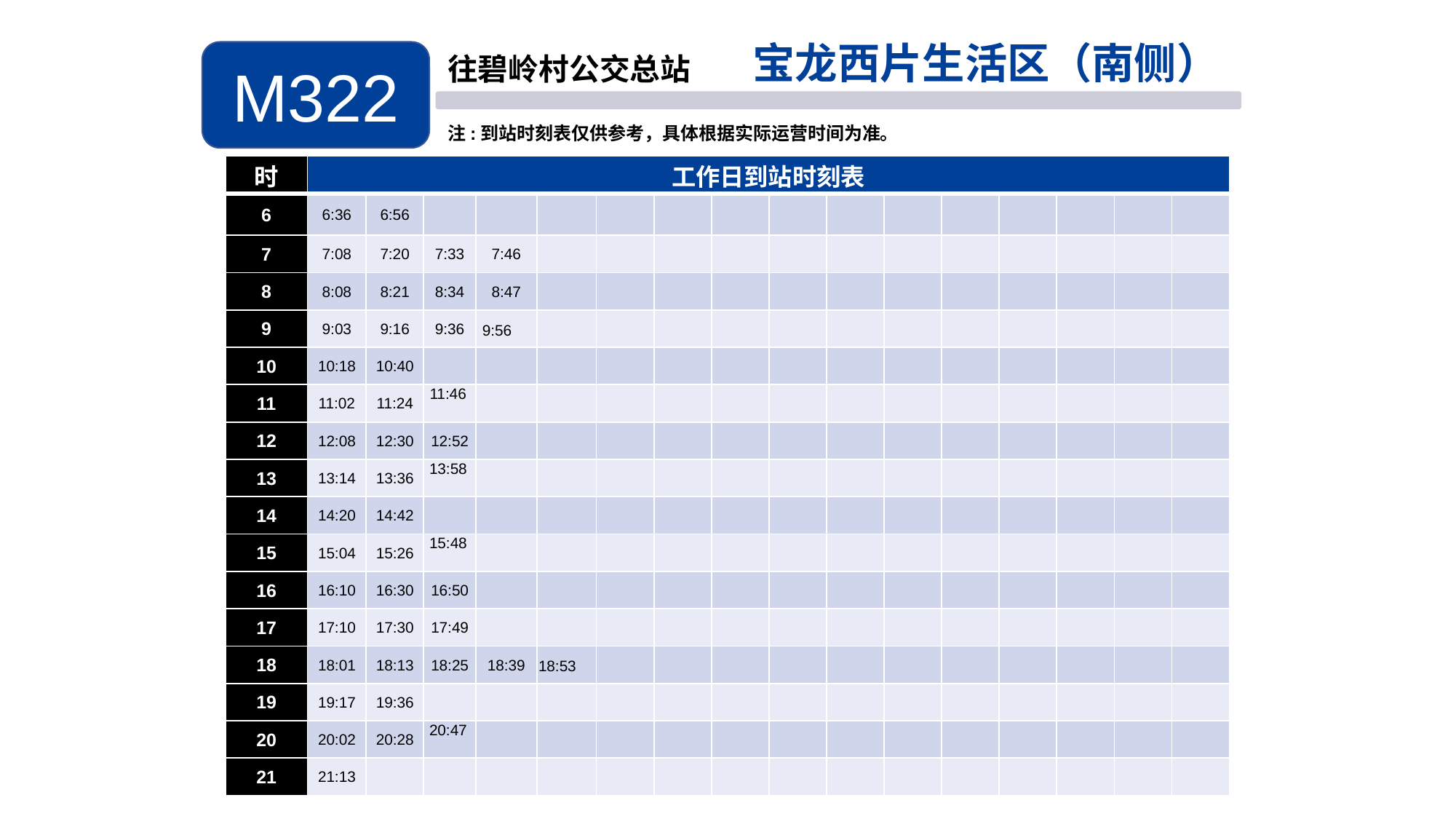

宝龙西片生活区（南侧）
M322
往碧岭村公交总站

注:到站时刻表仅供参考，具体根据实际运营时间为准。
| 时 | 工作日到站时刻表 |  |  |  |  |  |  |  |  |  |  |  |  |  |  |  |
| --- | --- | --- | --- | --- | --- | --- | --- | --- | --- | --- | --- | --- | --- | --- | --- | --- |
| 6 | 6:36 | 6:56 |  |  |  |  |  |  |  |  |  |  |  |  |  |  |
| 7 | 7:08 | 7:20 | 7:33 | 7:46 |  |  |  |  |  |  |  |  |  |  |  |  |
| 8 | 8:08 | 8:21 | 8:34 | 8:47 |  |  |  |  |  |  |  |  |  |  |  |  |
| 9 | 9:03 | 9:16 | 9:36 | 9:56 |  |  |  |  |  |  |  |  |  |  |  |  |
| 10 | 10:18 | 10:40 |  |  |  |  |  |  |  |  |  |  |  |  |  |  |
| 11 | 11:02 | 11:24 | 11:46 |  |  |  |  |  |  |  |  |  |  |  |  |  |
| 12 | 12:08 | 12:30 | 12:52 |  |  |  |  |  |  |  |  |  |  |  |  |  |
| 13 | 13:14 | 13:36 | 13:58 |  |  |  |  |  |  |  |  |  |  |  |  |  |
| 14 | 14:20 | 14:42 |  |  |  |  |  |  |  |  |  |  |  |  |  |  |
| 15 | 15:04 | 15:26 | 15:48 |  |  |  |  |  |  |  |  |  |  |  |  |  |
| 16 | 16:10 | 16:30 | 16:50 |  |  |  |  |  |  |  |  |  |  |  |  |  |
| 17 | 17:10 | 17:30 | 17:49 |  |  |  |  |  |  |  |  |  |  |  |  |  |
| 18 | 18:01 | 18:13 | 18:25 | 18:39 | 18:53 |  |  |  |  |  |  |  |  |  |  |  |
| 19 | 19:17 | 19:36 |  |  |  |  |  |  |  |  |  |  |  |  |  |  |
| 20 | 20:02 | 20:28 | 20:47 |  |  |  |  |  |  |  |  |  |  |  |  |  |
| 21 | 21:13 |  |  |  |  |  |  |  |  |  |  |  |  |  |  |  |